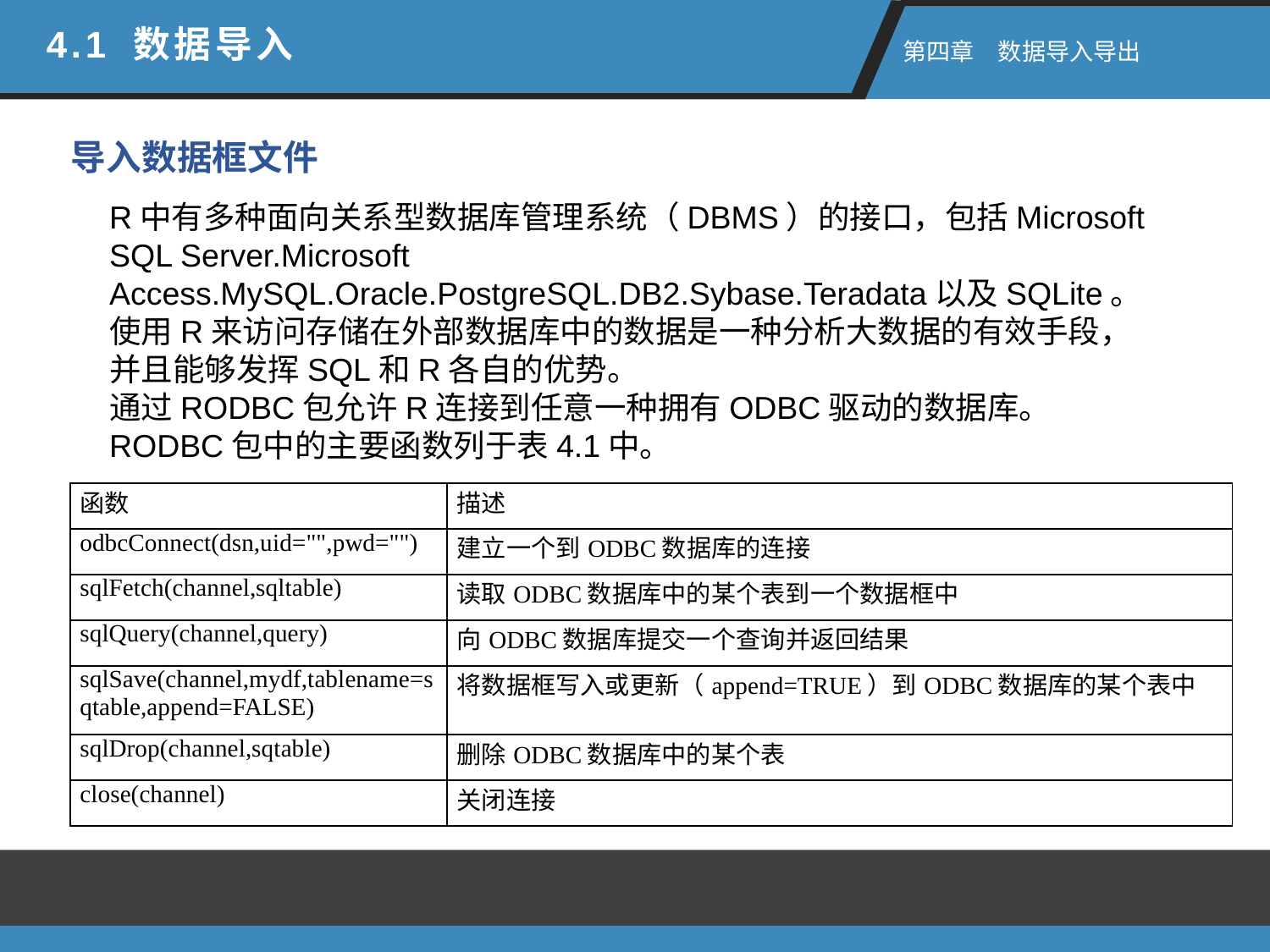

4.1 数据导入
  第四章　数据导入导出
导入数据框文件
R中有多种面向关系型数据库管理系统（DBMS）的接口，包括Microsoft SQL Server.Microsoft Access.MySQL.Oracle.PostgreSQL.DB2.Sybase.Teradata以及SQLite。使用R来访问存储在外部数据库中的数据是一种分析大数据的有效手段，并且能够发挥SQL和R各自的优势。
通过RODBC包允许R连接到任意一种拥有ODBC驱动的数据库。
RODBC包中的主要函数列于表4.1中。
| 函数 | 描述 |
| --- | --- |
| odbcConnect(dsn,uid="",pwd="") | 建立一个到ODBC数据库的连接 |
| sqlFetch(channel,sqltable) | 读取ODBC数据库中的某个表到一个数据框中 |
| sqlQuery(channel,query) | 向ODBC数据库提交一个查询并返回结果 |
| sqlSave(channel,mydf,tablename=sqtable,append=FALSE) | 将数据框写入或更新（append=TRUE）到ODBC数据库的某个表中 |
| sqlDrop(channel,sqtable) | 删除ODBC数据库中的某个表 |
| close(channel) | 关闭连接 |